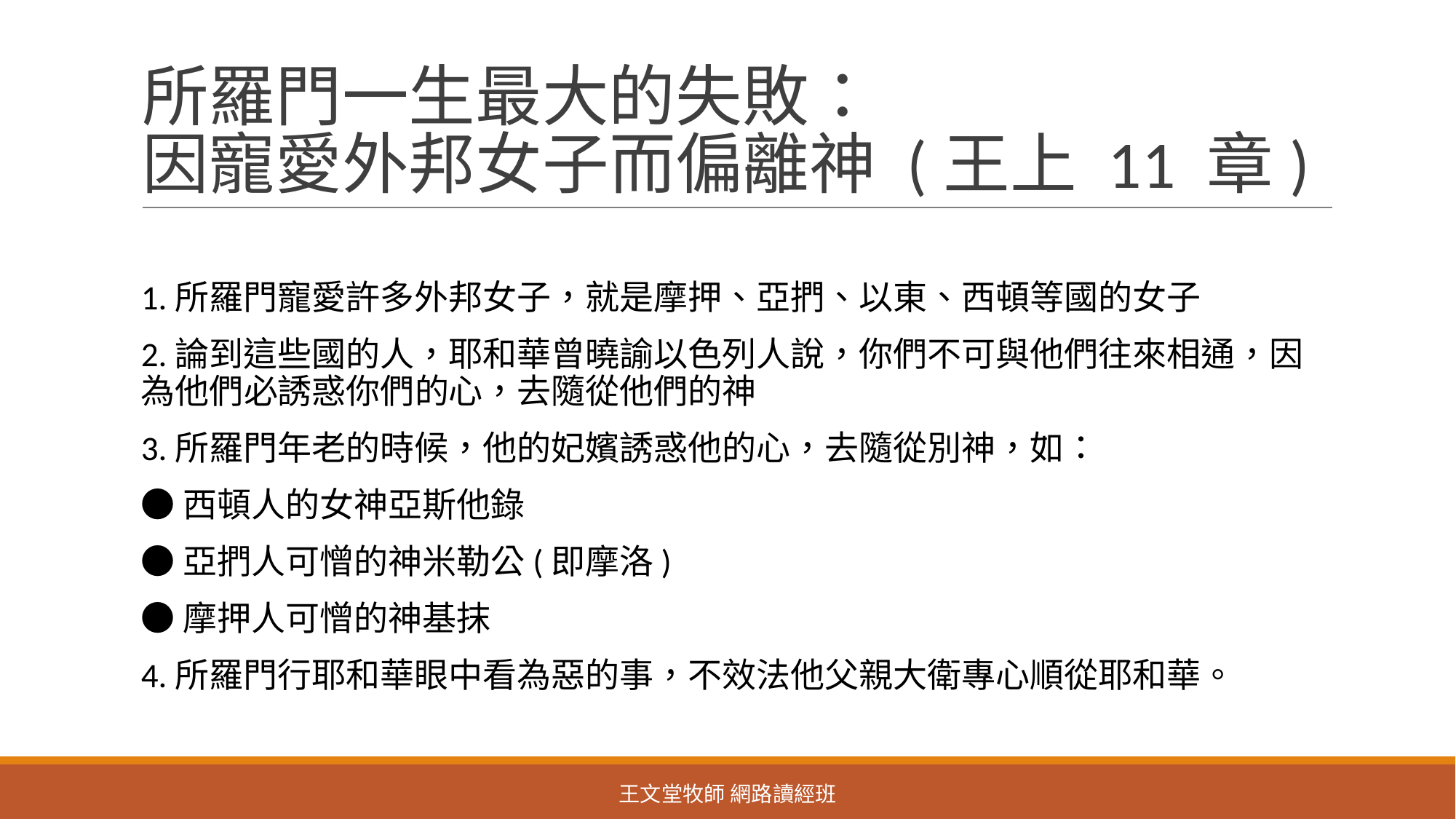

# 所羅門一生最大的失敗： 因寵愛外邦女子而偏離神 (王上 11 章)

1.所羅門寵愛許多外邦女子，就是摩押、亞捫、以東、西頓等國的女子
2.論到這些國的人，耶和華曾曉諭以色列人說，你們不可與他們往來相通，因為他們必誘惑你們的心，去隨從他們的神
3.所羅門年老的時候，他的妃嬪誘惑他的心，去隨從別神，如：
●西頓人的女神亞斯他錄
●亞捫人可憎的神米勒公(即摩洛)
●摩押人可憎的神基抹
4.所羅門行耶和華眼中看為惡的事，不效法他父親大衛專心順從耶和華。

王文堂牧師 網路讀經班